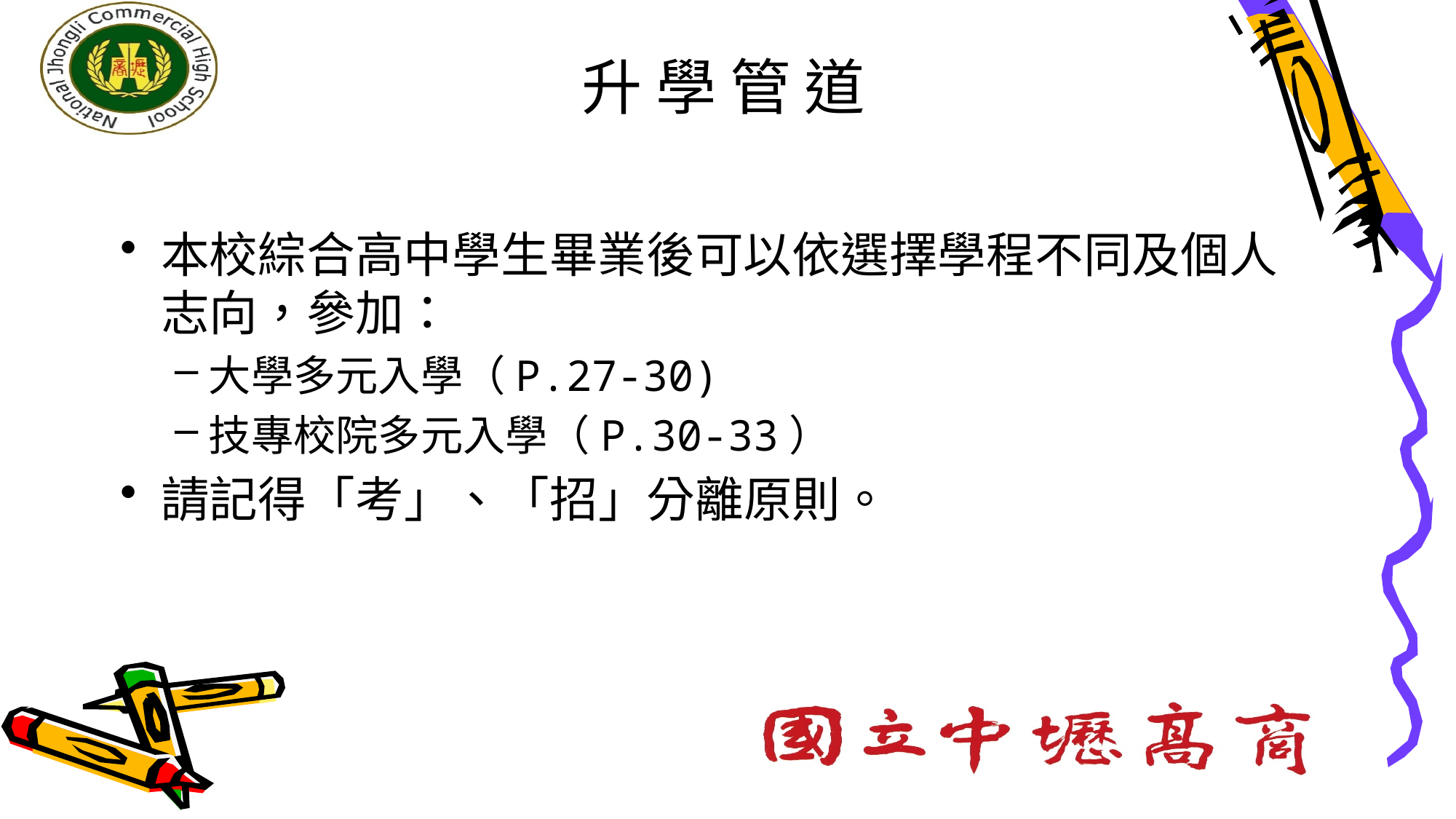

# 升 學 管 道
本校綜合高中學生畢業後可以依選擇學程不同及個人志向，參加：
大學多元入學（P.27-30)
技專校院多元入學（P.30-33）
請記得「考」、「招」分離原則。